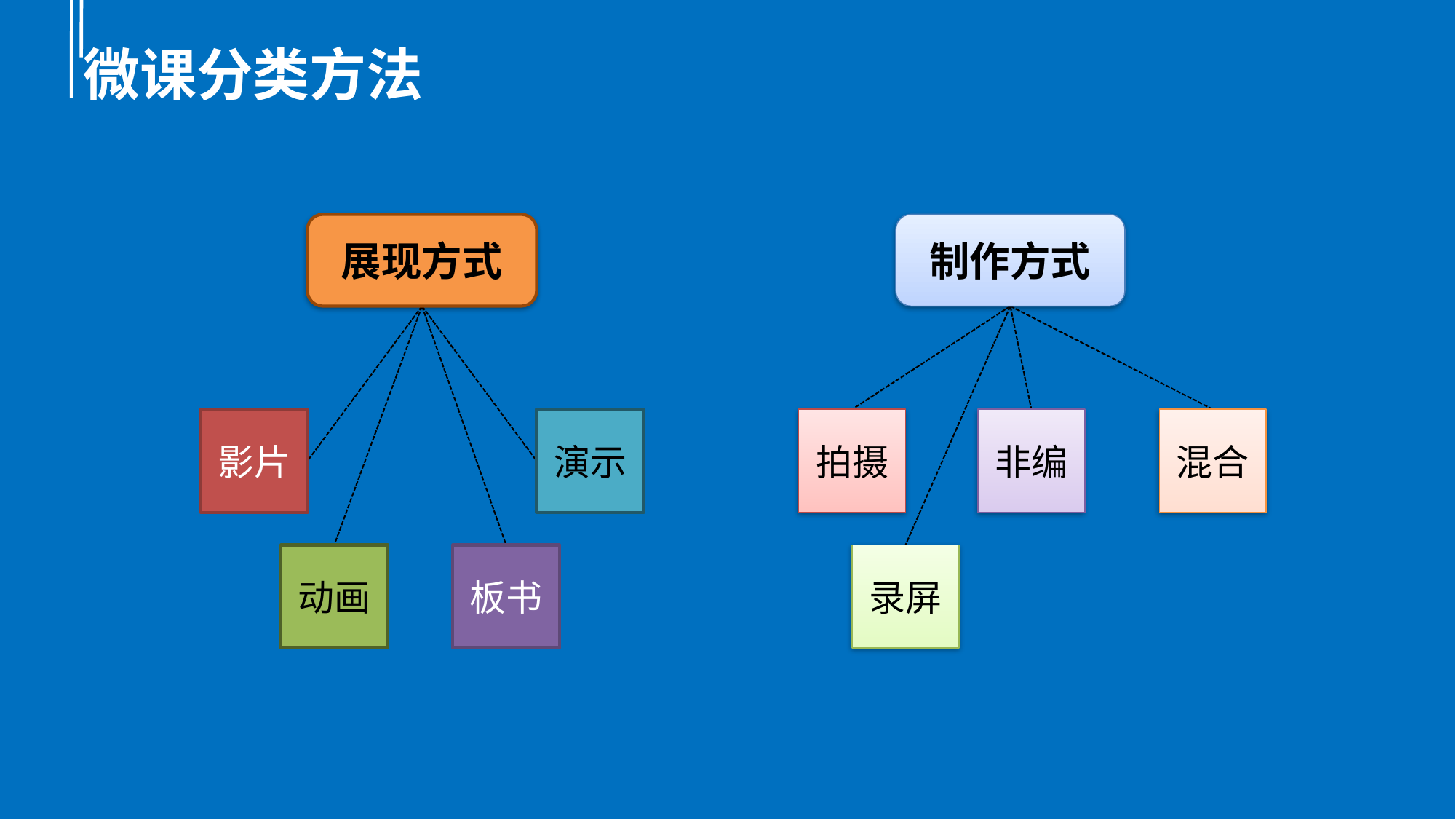

# 微课分类方法
展现方式
影片
演示
动画
板书
制作方式
拍摄
非编
混合
录屏